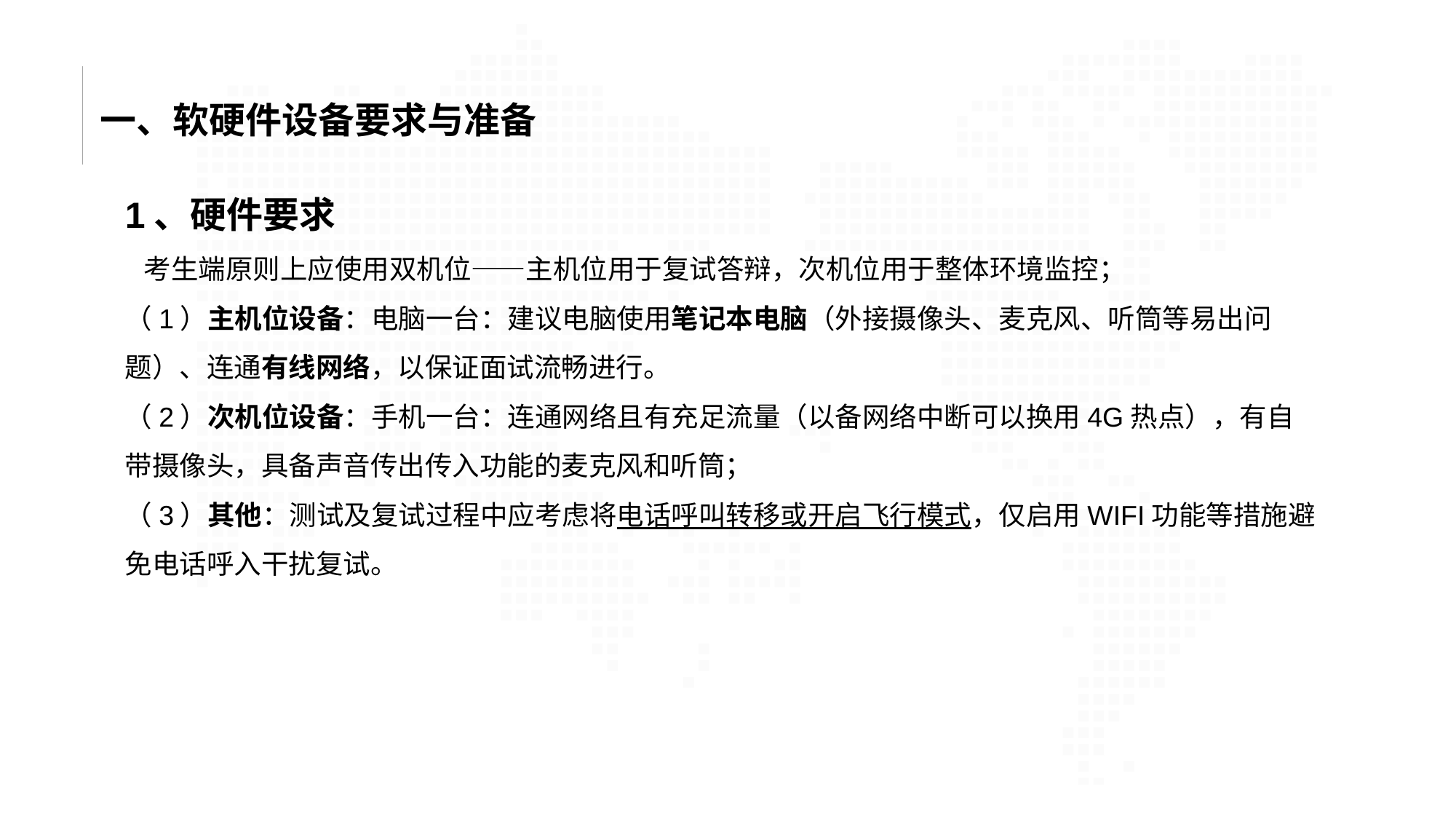

一、软硬件设备要求与准备

1、硬件要求
  考生端原则上应使用双机位——主机位用于复试答辩，次机位用于整体环境监控；
（1）主机位设备：电脑一台：建议电脑使用笔记本电脑（外接摄像头、麦克风、听筒等易出问题）、连通有线网络，以保证面试流畅进行。
（2）次机位设备：手机一台：连通网络且有充足流量（以备网络中断可以换用4G热点），有自带摄像头，具备声音传出传入功能的麦克风和听筒；
（3）其他：测试及复试过程中应考虑将电话呼叫转移或开启飞行模式，仅启用WIFI功能等措施避免电话呼入干扰复试。